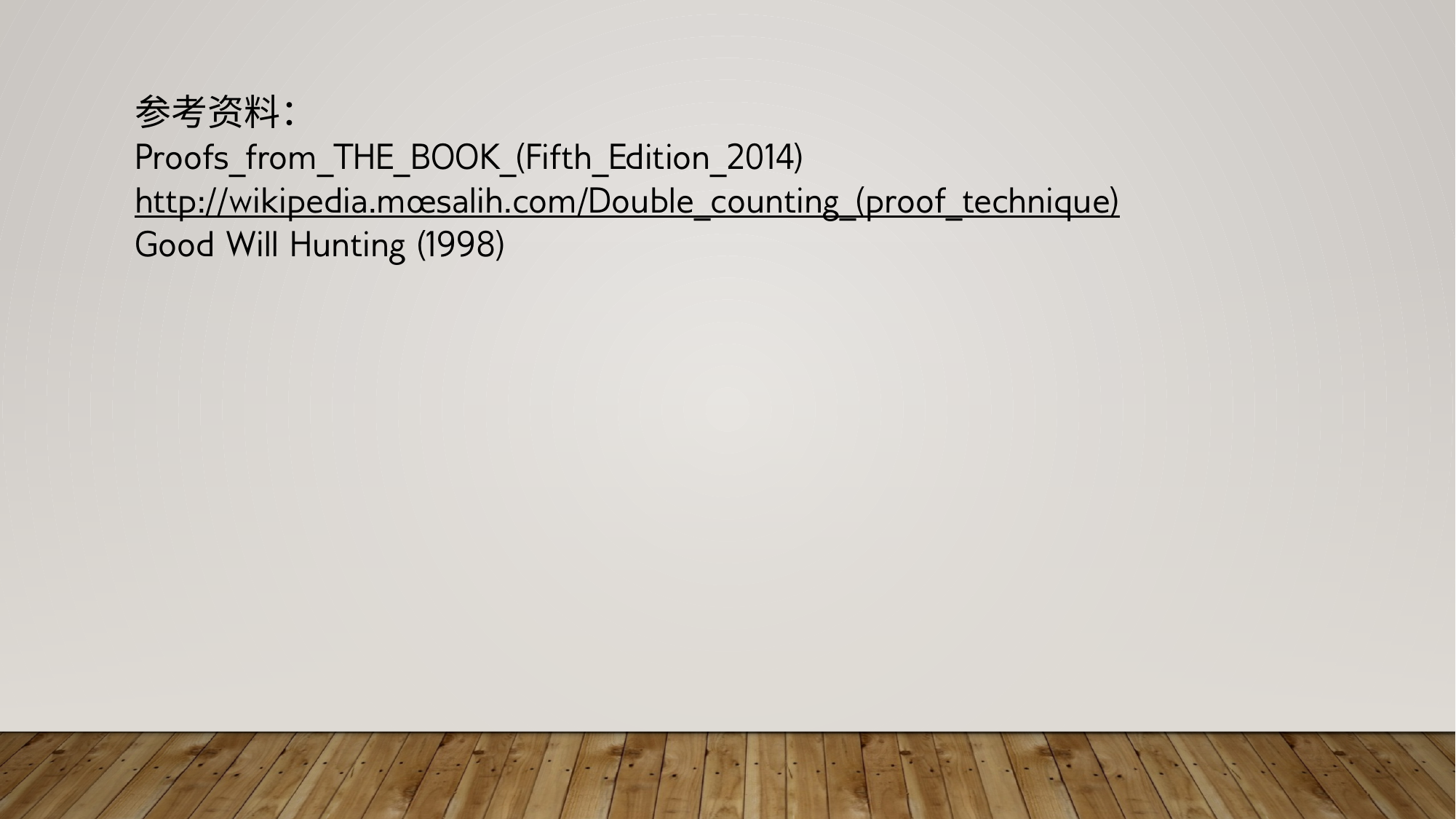

参考资料：
Proofs_from_THE_BOOK_(Fifth_Edition_2014)
http://wikipedia.moesalih.com/Double_counting_(proof_technique)
Good Will Hunting (1998)